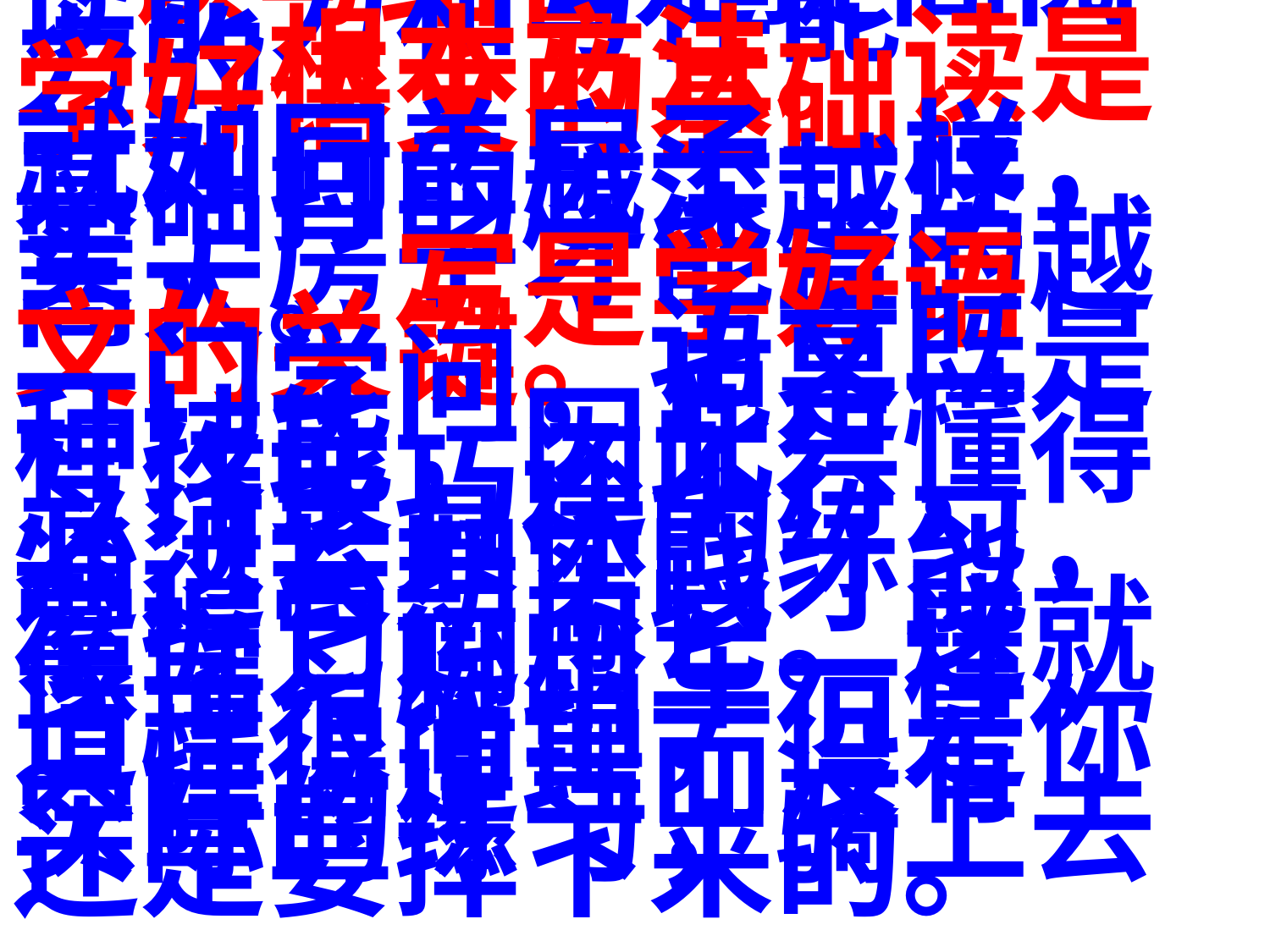

读写结合是提高阅读能力和写作能
力的根本方法。读是学好语文的基础，
就如同盖房子一样，基础打的越深越坚
实，房子才能盖的越高大。写是学好语
文的关键。语文既是一门学问，也是一
种技能，因此只懂得写作技巧还不行，
必须去具体的练习，通过长期实践才能
掌握它运用它。这就像学习脚踏车一样，
道理很简单，但是你只懂得道理而没有
实际的练习，骑上去还是要摔下来的。